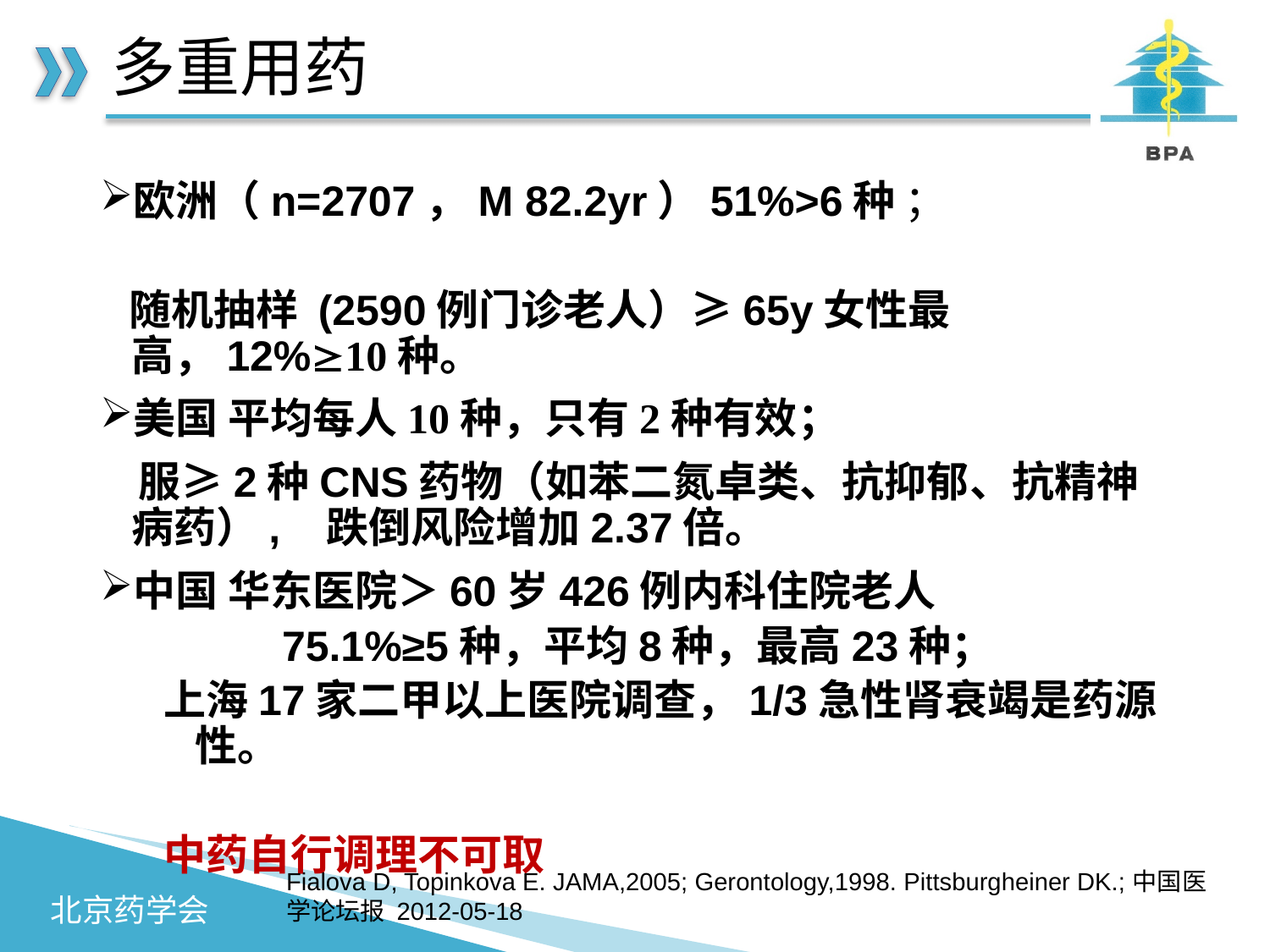

# 多重用药
欧洲（n=2707，M 82.2yr）51%>6种 ；
  随机抽样 (2590例门诊老人）≥65y女性最高，12%≥10种。
美国 平均每人10种，只有2种有效；
   服≥2种CNS药物（如苯二氮卓类、抗抑郁、抗精神病药）,   跌倒风险增加2.37倍。
中国 华东医院＞60岁426例内科住院老人
          75.1%≥5种，平均8种，最高23种；
上海17家二甲以上医院调查，1/3急性肾衰竭是药源性。

中药自行调理不可取
Fialova D, Topinkova E. JAMA,2005; Gerontology,1998. Pittsburgheiner DK.;中国医学论坛报 2012-05-18